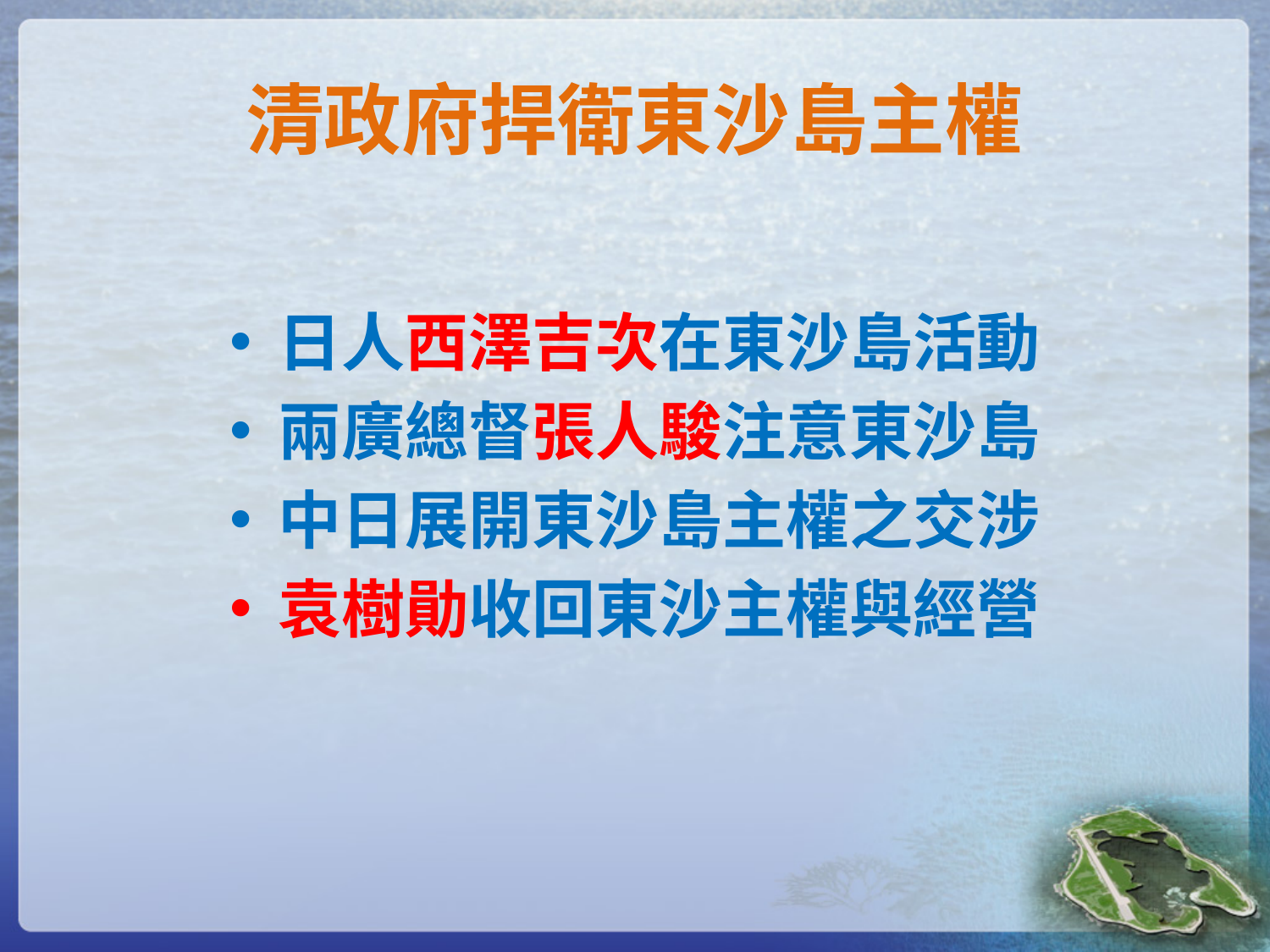

# 清政府捍衛東沙島主權
日人西澤吉次在東沙島活動
兩廣總督張人駿注意東沙島
中日展開東沙島主權之交涉
袁樹勛收回東沙主權與經營